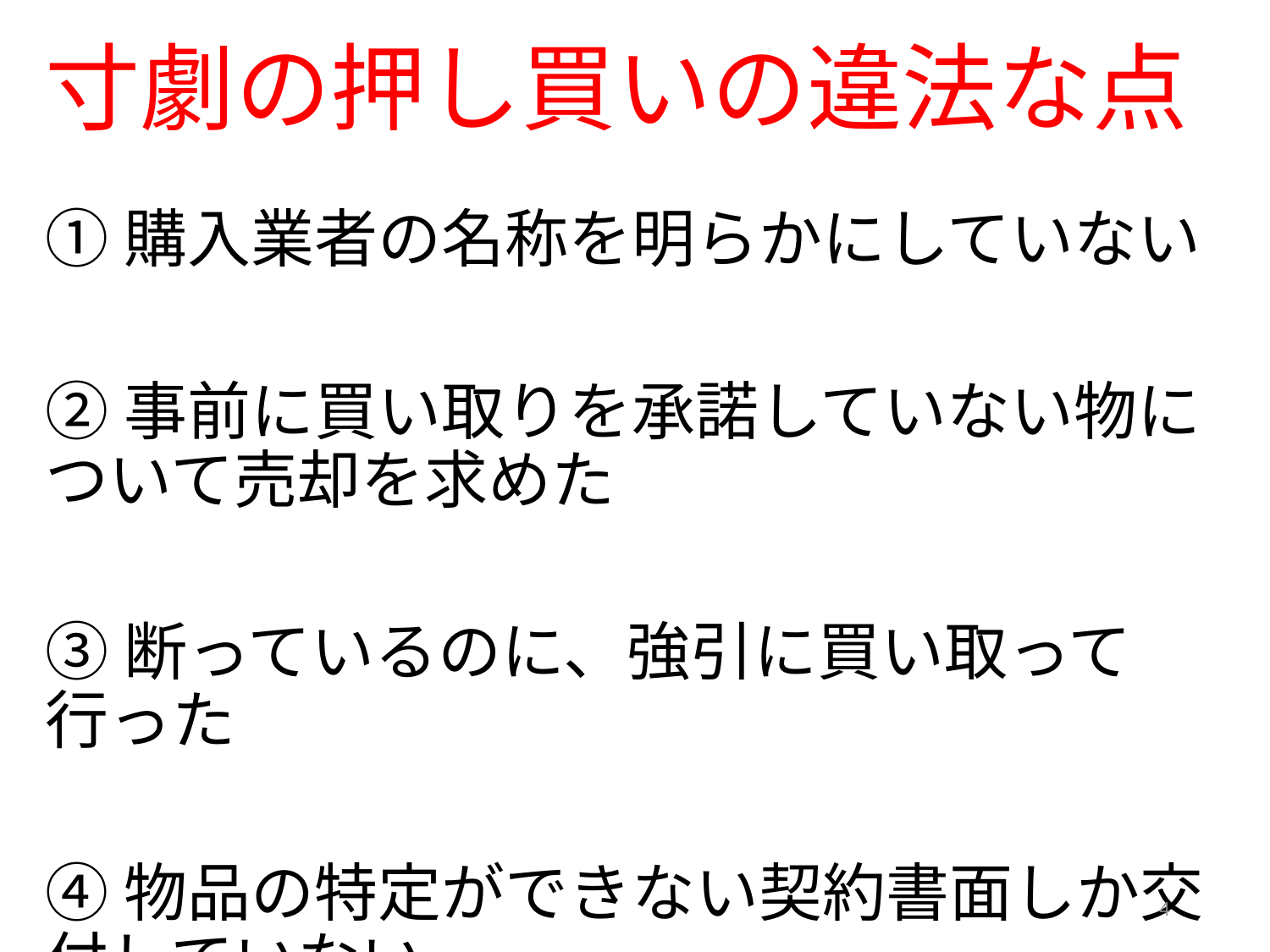

# 寸劇の押し買いの違法な点
①購入業者の名称を明らかにしていない

②事前に買い取りを承諾していない物について売却を求めた

③断っているのに、強引に買い取って行った

④物品の特定ができない契約書面しか交付していない
4